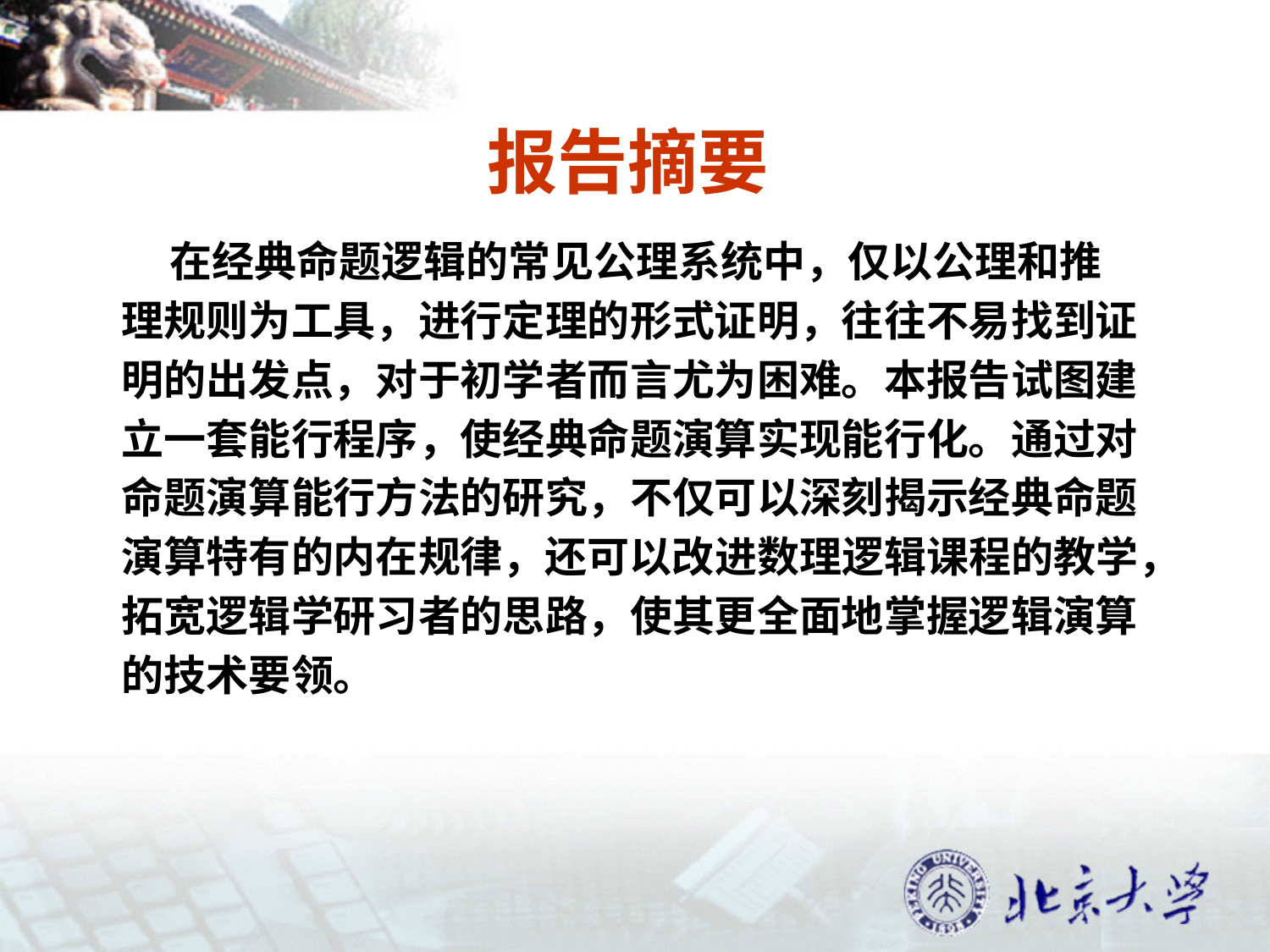

# 报告摘要
    在经典命题逻辑的常见公理系统中，仅以公理和推
理规则为工具，进行定理的形式证明，往往不易找到证
明的出发点，对于初学者而言尤为困难。本报告试图建
立一套能行程序，使经典命题演算实现能行化。通过对
命题演算能行方法的研究，不仅可以深刻揭示经典命题
演算特有的内在规律，还可以改进数理逻辑课程的教学，
拓宽逻辑学研习者的思路，使其更全面地掌握逻辑演算
的技术要领。